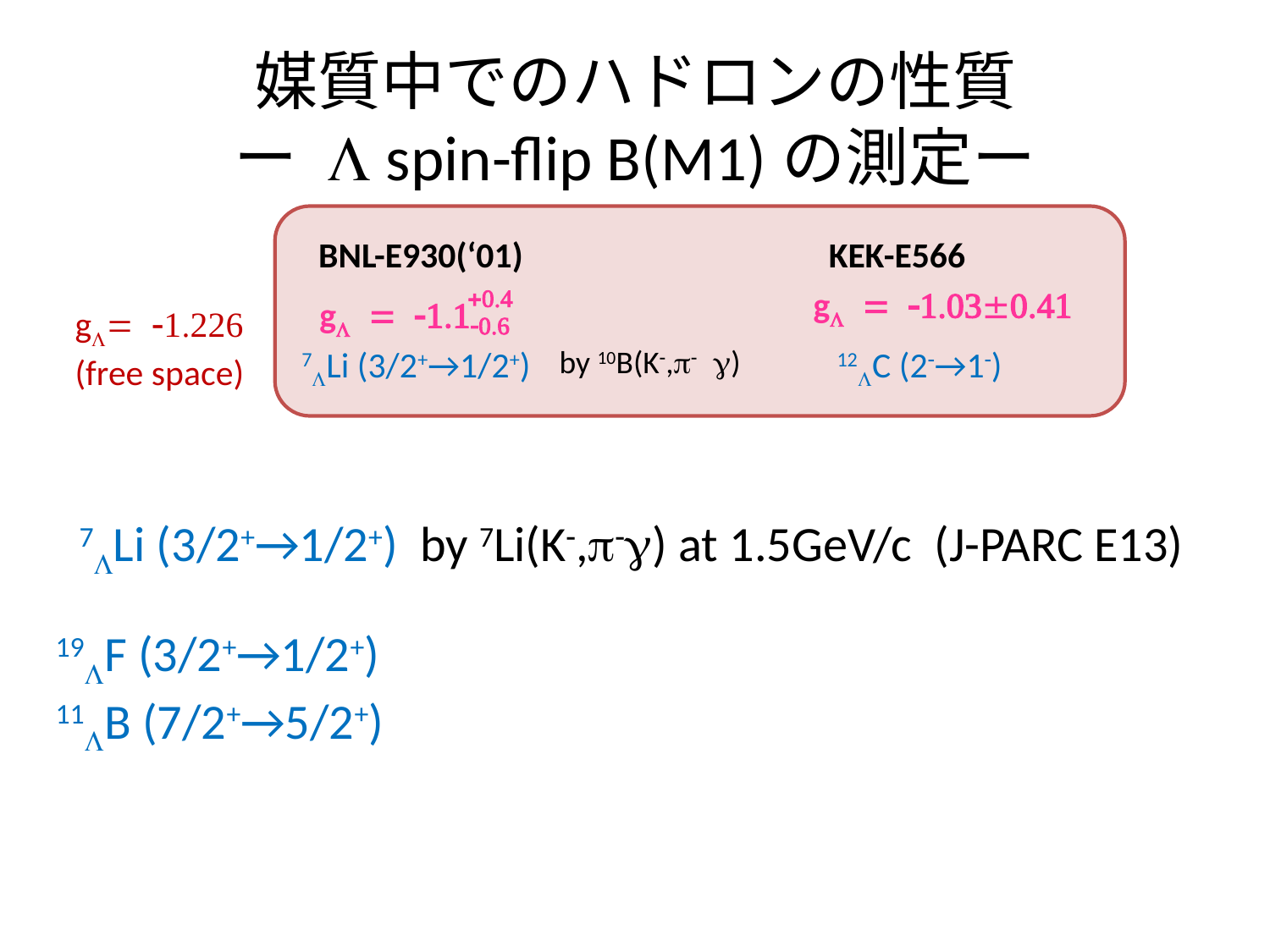

# 媒質中でのハドロンの性質 ー Λ spin-flip B(M1)の測定ー

BNL-E930(‘01)
KEK-E566
+0.4
gΛ = −1.1
−0.6
gΛ = −1.03±0.41
gΛ= −1.226
(free space)
7ΛLi (3/2+→1/2+)
by 10B(K−,π− γ)
12ΛC (2−→1−)
7ΛLi (3/2+→1/2+)  by 7Li(K−,π−γ) at 1.5GeV/c  (J-PARC E13)
19ΛF (3/2+→1/2+)
11ΛB (7/2+→5/2+)